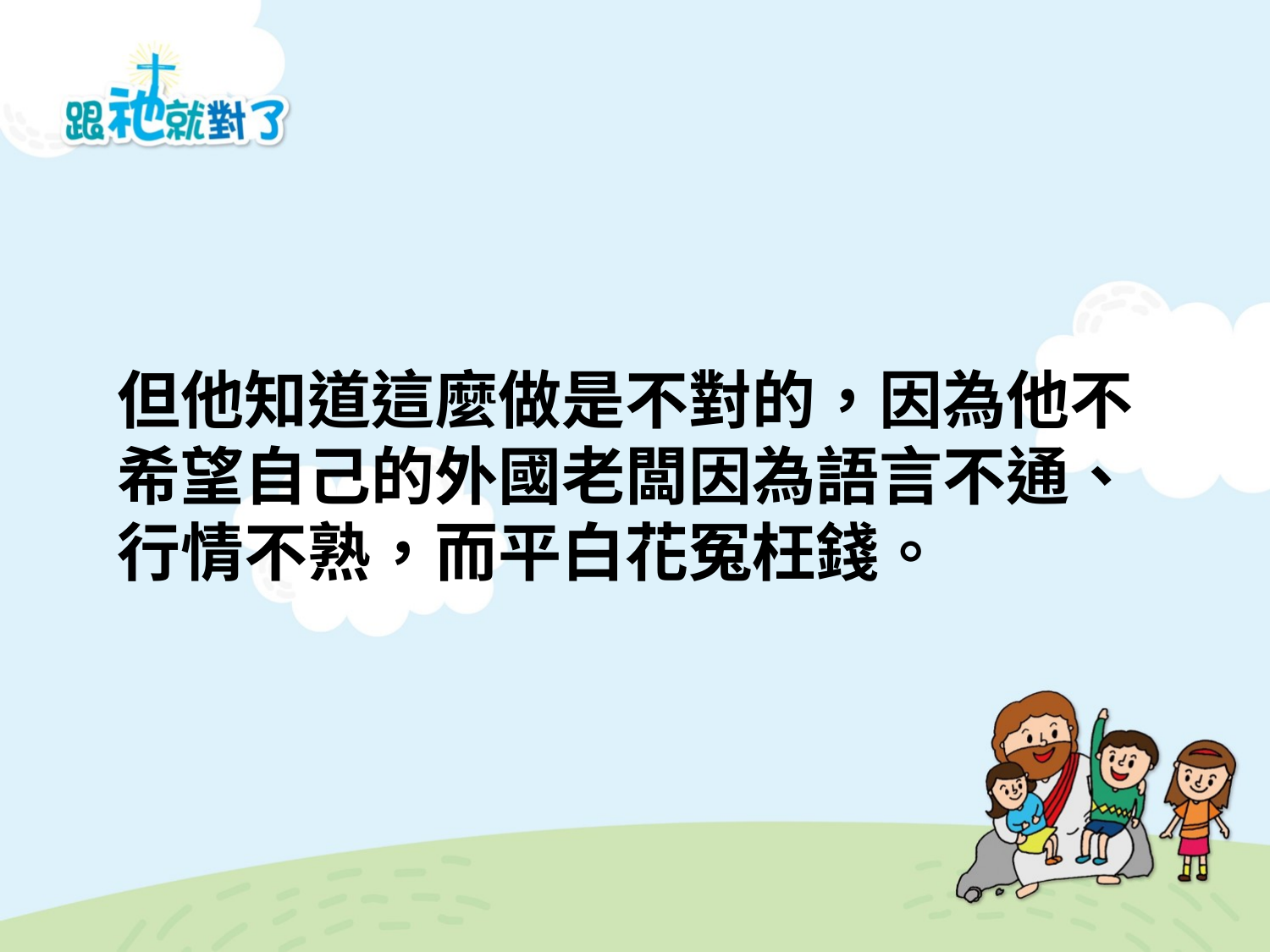

但他知道這麼做是不對的，因為他不希望自己的外國老闆因為語言不通、行情不熟，而平白花冤枉錢。